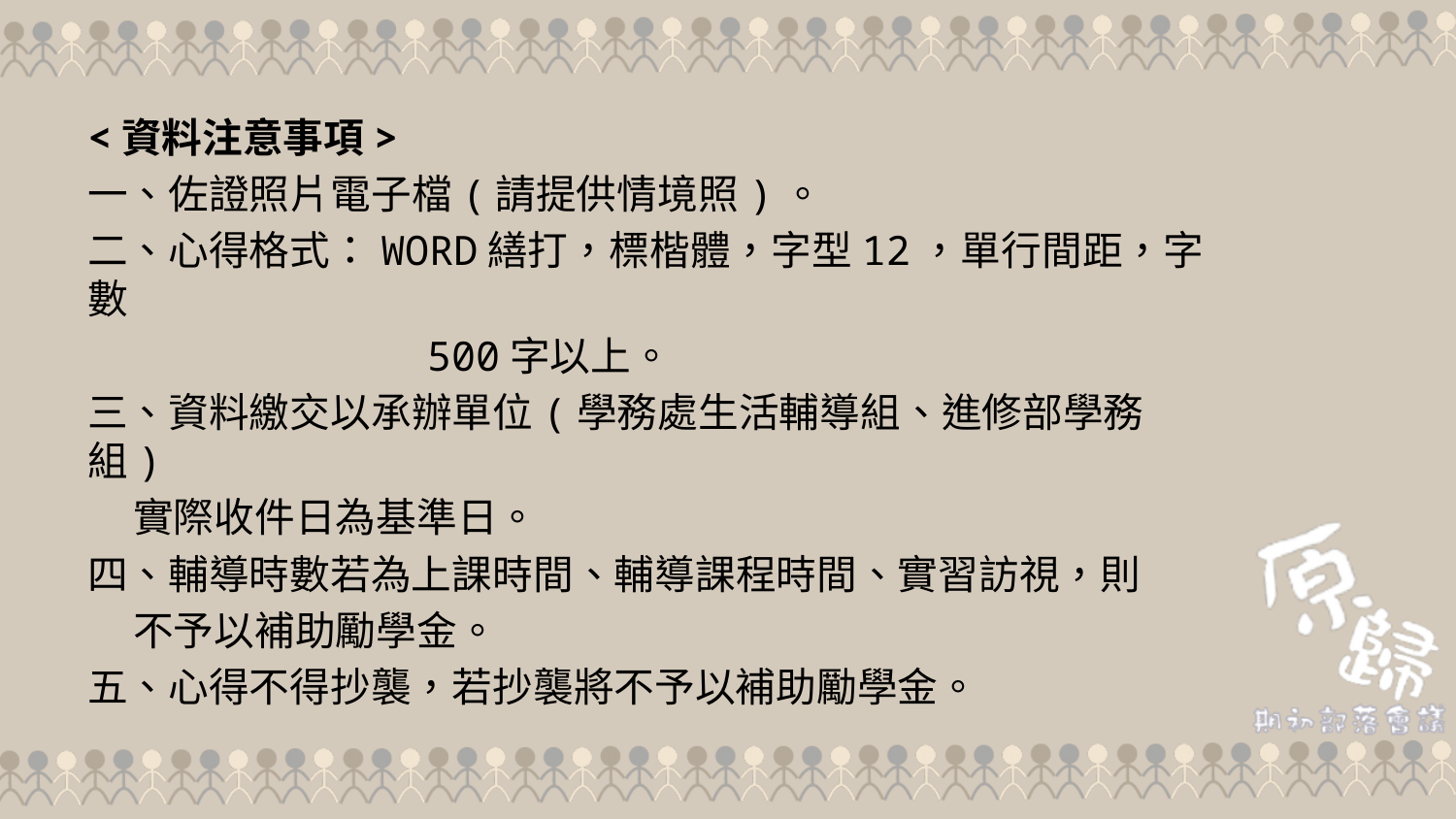

<資料注意事項>
一、佐證照片電子檔(請提供情境照)。
二、心得格式：WORD繕打，標楷體，字型12，單行間距，字數
              500字以上。
三、資料繳交以承辦單位(學務處生活輔導組、進修部學務組)
    實際收件日為基準日。
四、輔導時數若為上課時間、輔導課程時間、實習訪視，則
    不予以補助勵學金。
五、心得不得抄襲，若抄襲將不予以補助勵學金。
57